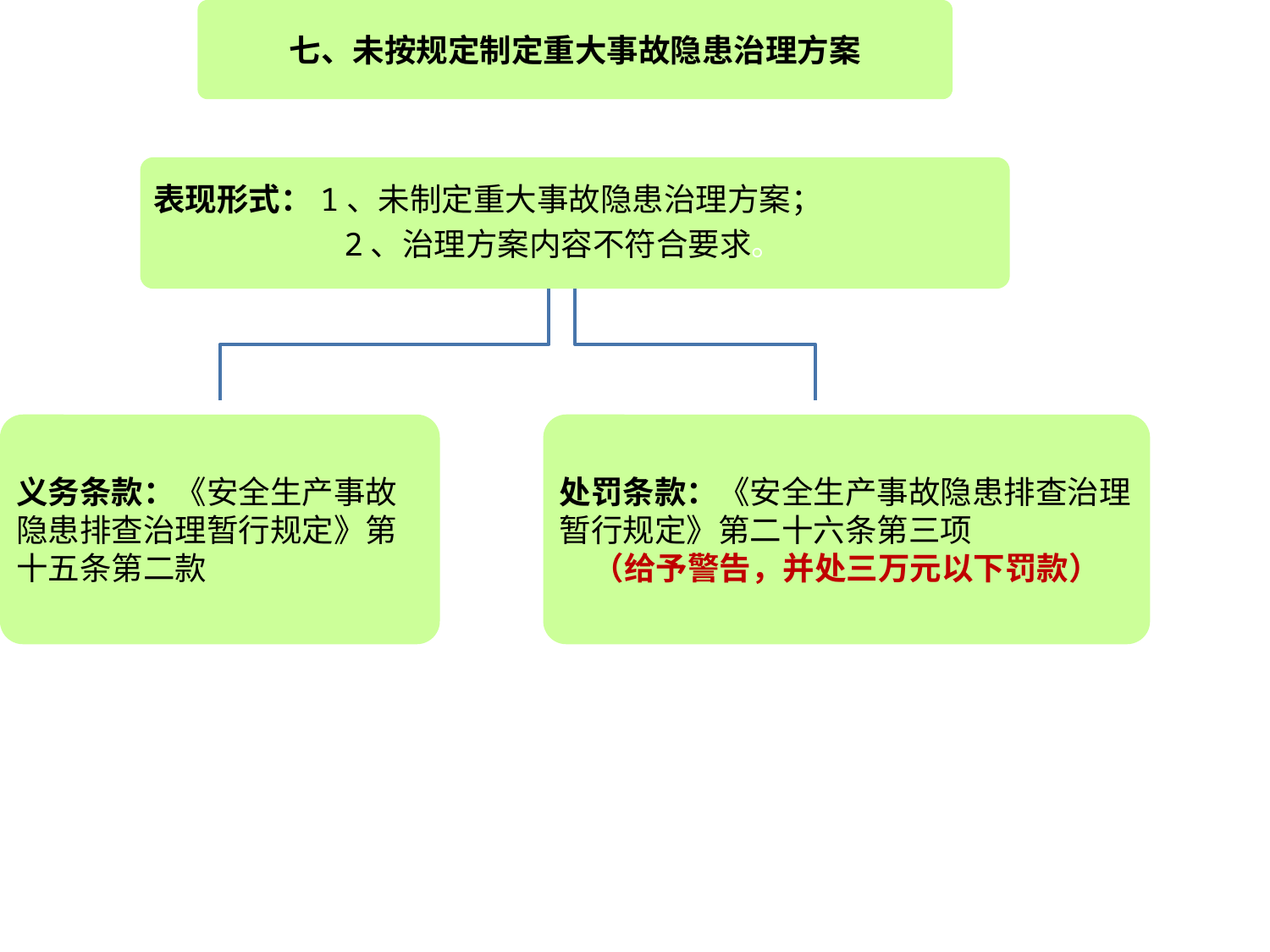

七、未按规定制定重大事故隐患治理方案
表现形式：1、未制定重大事故隐患治理方案；
          2、治理方案内容不符合要求。
义务条款：《安全生产事故隐患排查治理暂行规定》第十五条第二款
处罚条款：《安全生产事故隐患排查治理暂行规定》第二十六条第三项
（给予警告，并处三万元以下罚款）

2017年11月 莱芜